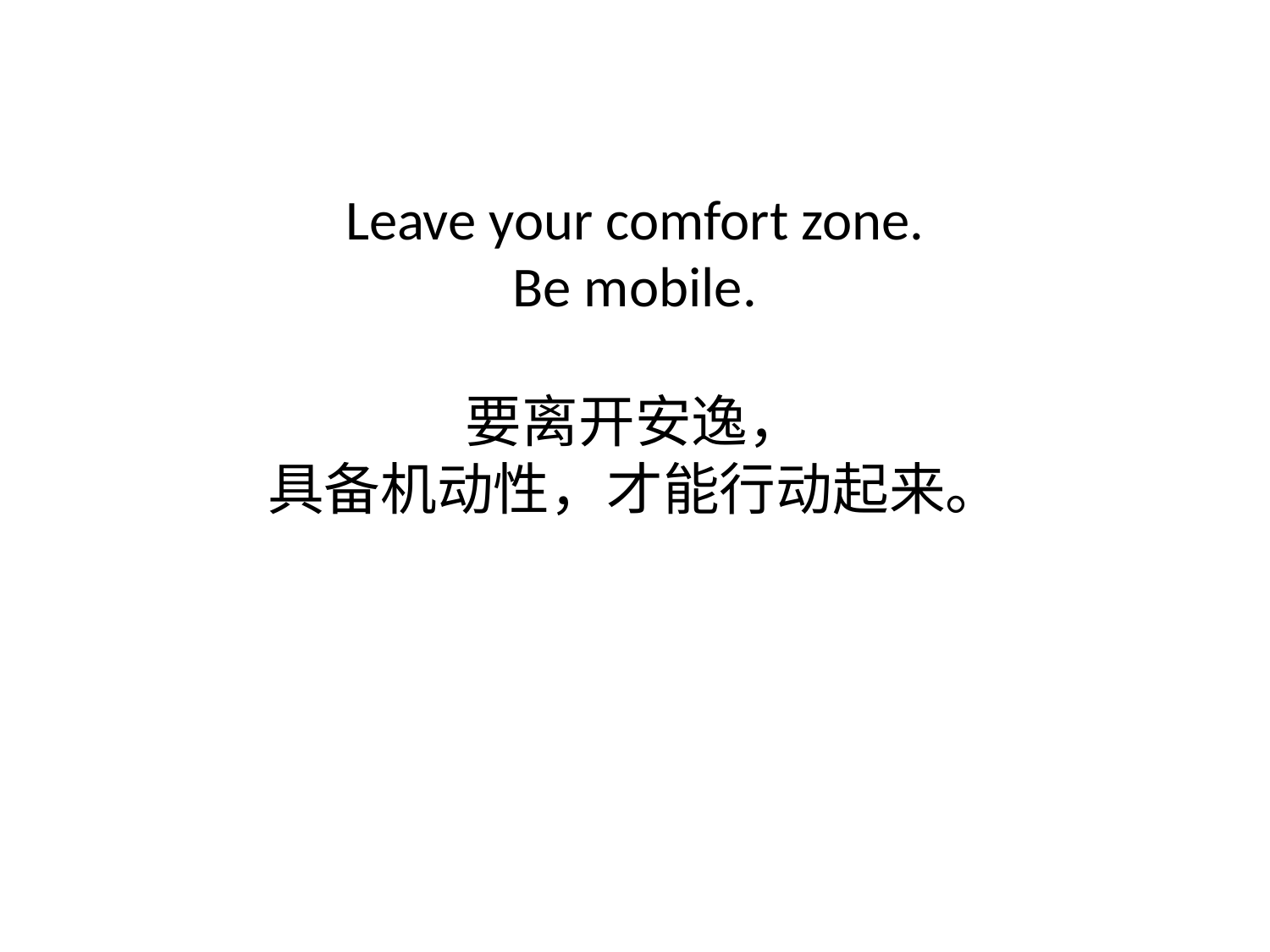

# Leave your comfort zone. Be mobile. 要离开安逸， 具备机动性，才能行动起来。